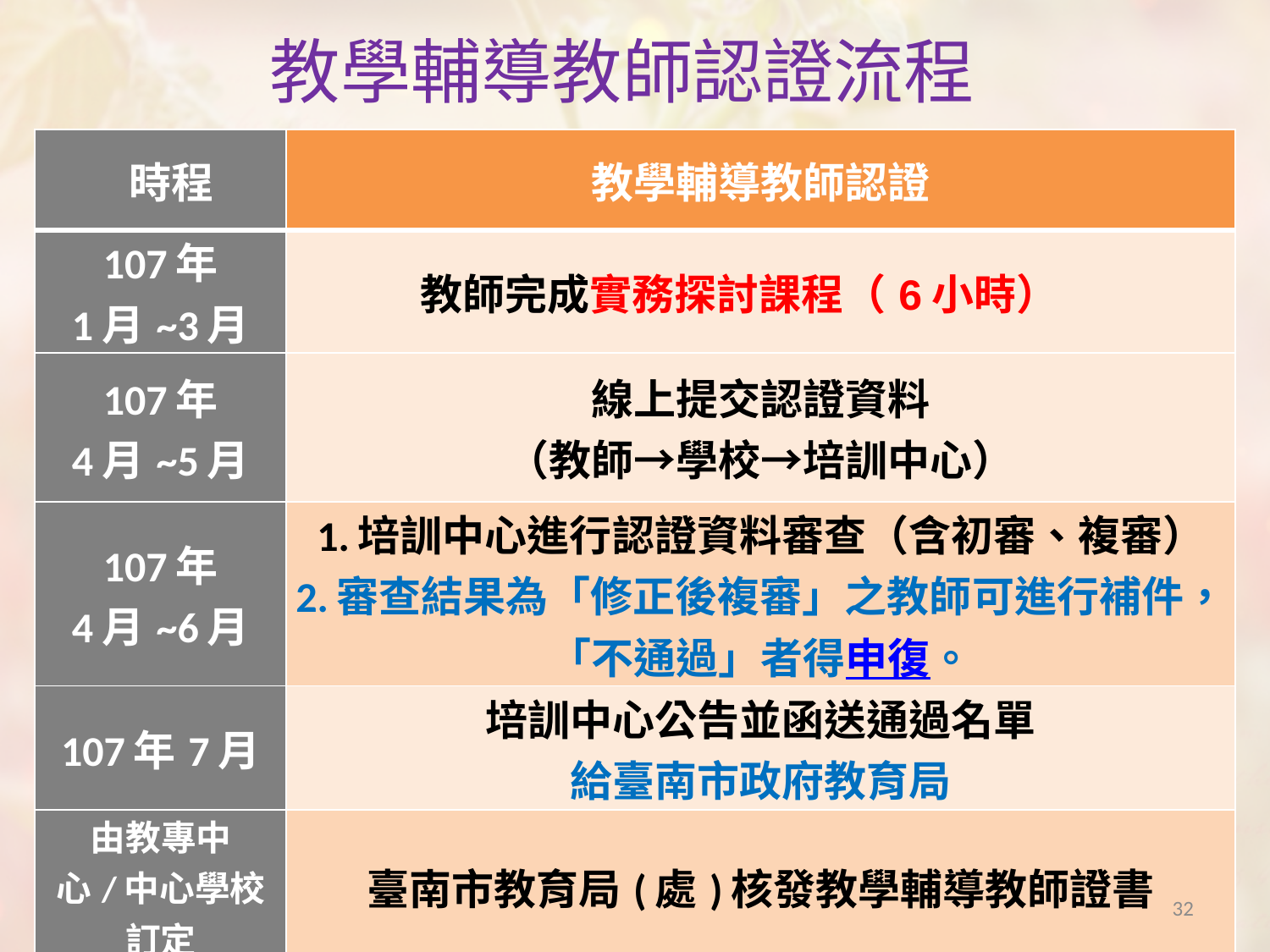

教學輔導教師認證流程

| 時程 | 教學輔導教師認證 |
| --- | --- |
| 107年 1月~3月 | 教師完成實務探討課程（6小時） |
| 107年 4月~5月 | 線上提交認證資料 （教師→學校→培訓中心） |
| 107年 4月~6月 | 1.培訓中心進行認證資料審查（含初審、複審） 2.審查結果為「修正後複審」之教師可進行補件，「不通過」者得申復。 |
| 107年7月 | 培訓中心公告並函送通過名單 給臺南市政府教育局 |
| 由教專中心/中心學校訂定 | 臺南市教育局(處)核發教學輔導教師證書 |
32